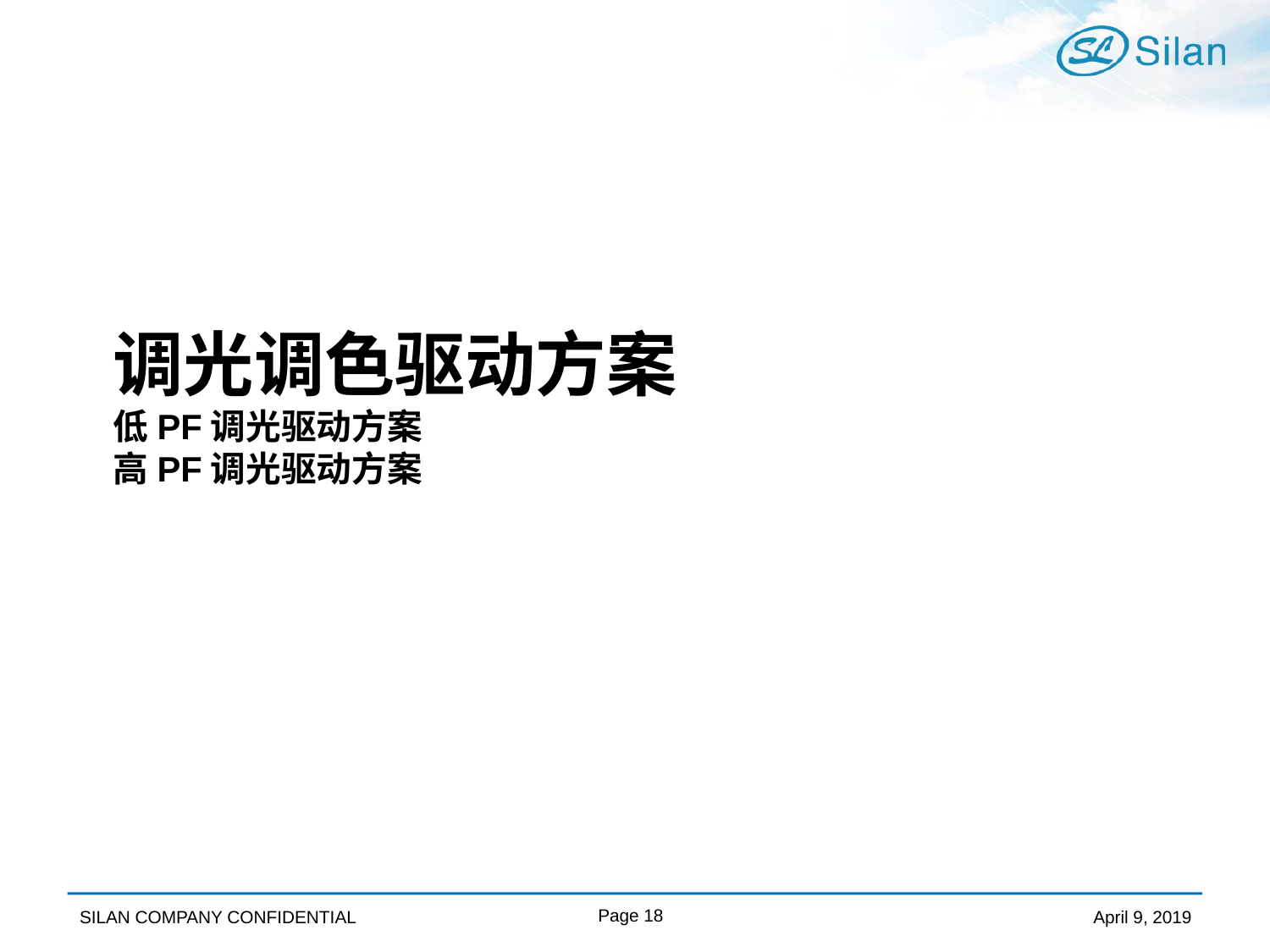

# 调光调色驱动方案 低PF调光驱动方案 高PF调光驱动方案
Page 18
April 9, 2019